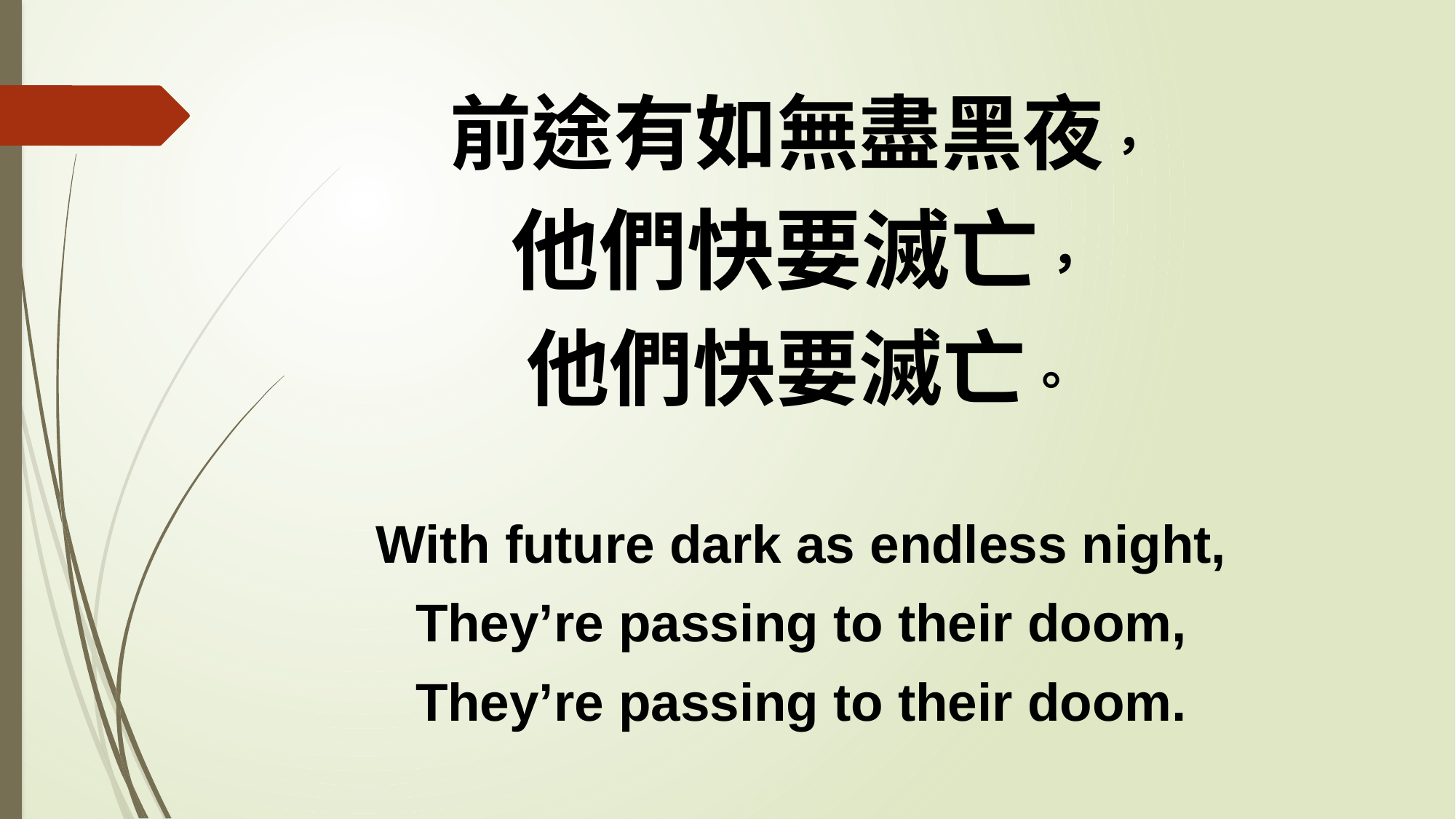

前途有如無盡黑夜，
他們快要滅亡，
他們快要滅亡。

With future dark as endless night,
They’re passing to their doom,
They’re passing to their doom.